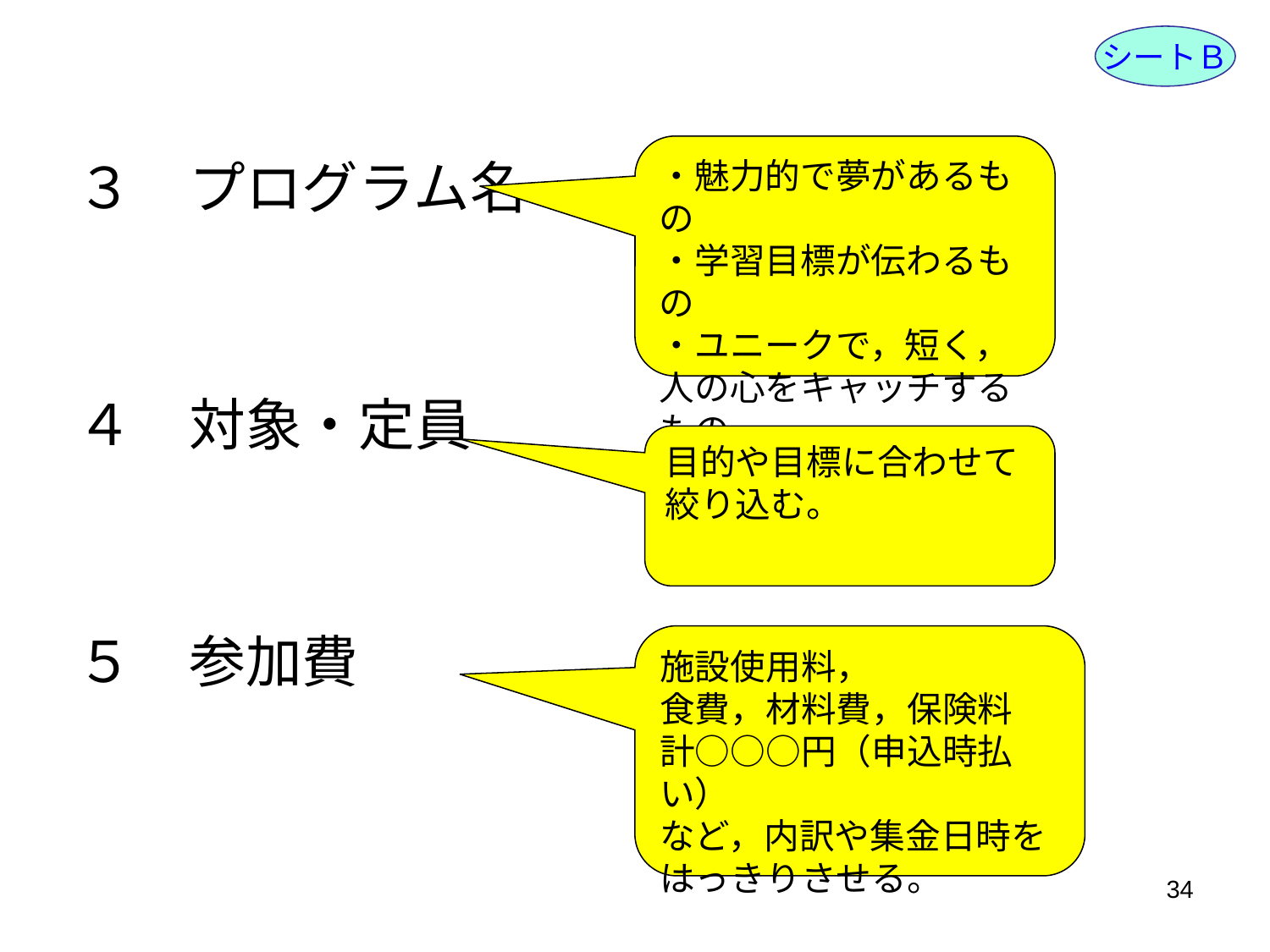

シートＢ
・魅力的で夢があるもの
・学習目標が伝わるもの
・ユニークで，短く，人の心をキャッチするもの
３　プログラム名

４　対象・定員

５　参加費
目的や目標に合わせて絞り込む。
施設使用料，
食費，材料費，保険料
計○○○円（申込時払い）
など，内訳や集金日時をはっきりさせる。
34